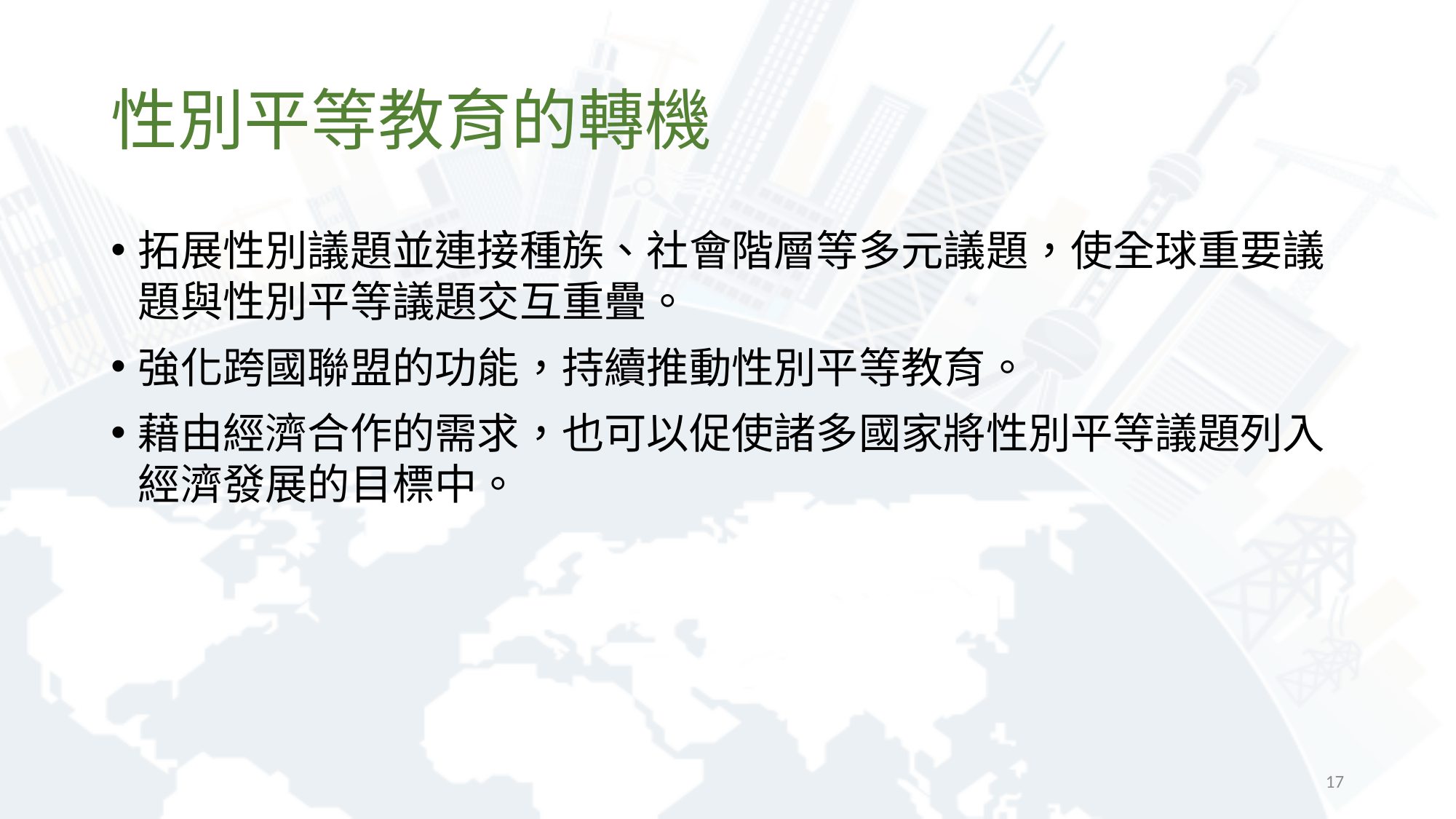

# 性別平等教育的轉機
拓展性別議題並連接種族、社會階層等多元議題，使全球重要議題與性別平等議題交互重疊。
強化跨國聯盟的功能，持續推動性別平等教育。
藉由經濟合作的需求，也可以促使諸多國家將性別平等議題列入經濟發展的目標中。

17